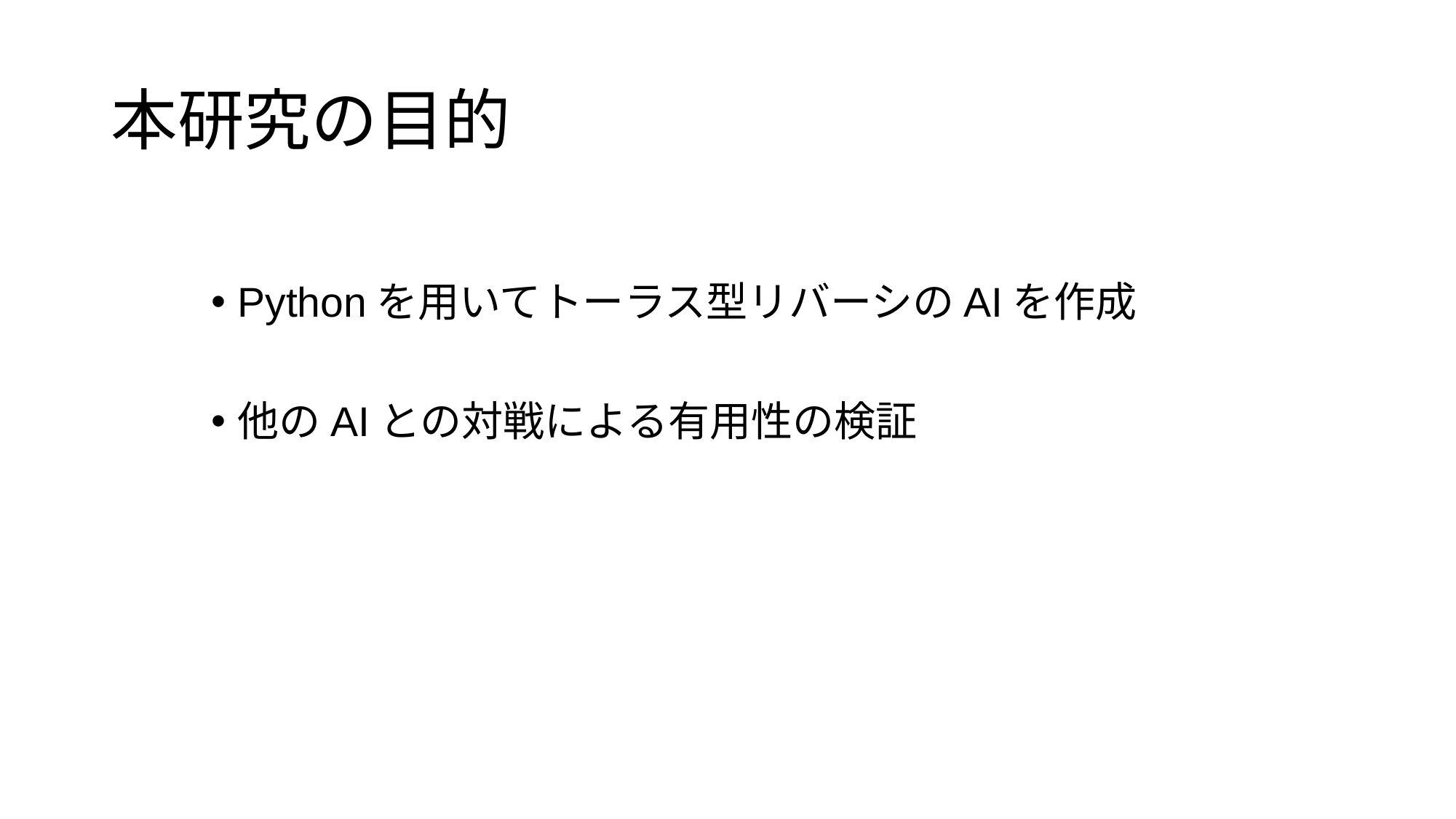

# 本研究の目的
Pythonを用いてトーラス型リバーシのAIを作成

他のAIとの対戦による有用性の検証